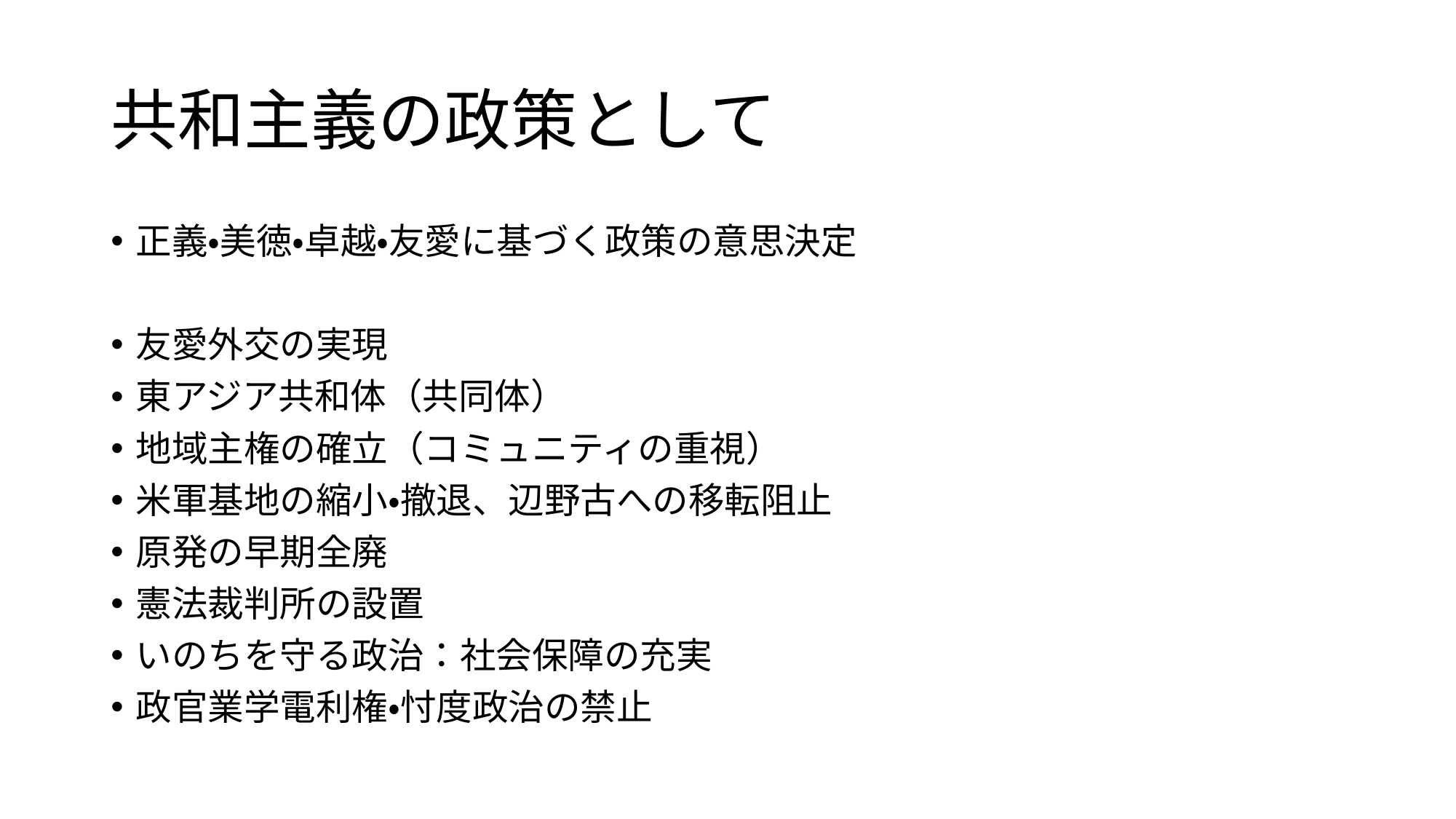

# 共和主義の政策として
正義・美徳・卓越・友愛に基づく政策の意思決定

友愛外交の実現
東アジア共和体（共同体）
地域主権の確立（コミュニティの重視）
米軍基地の縮小・撤退、辺野古への移転阻止
原発の早期全廃
憲法裁判所の設置
いのちを守る政治：社会保障の充実
政官業学電利権・忖度政治の禁止